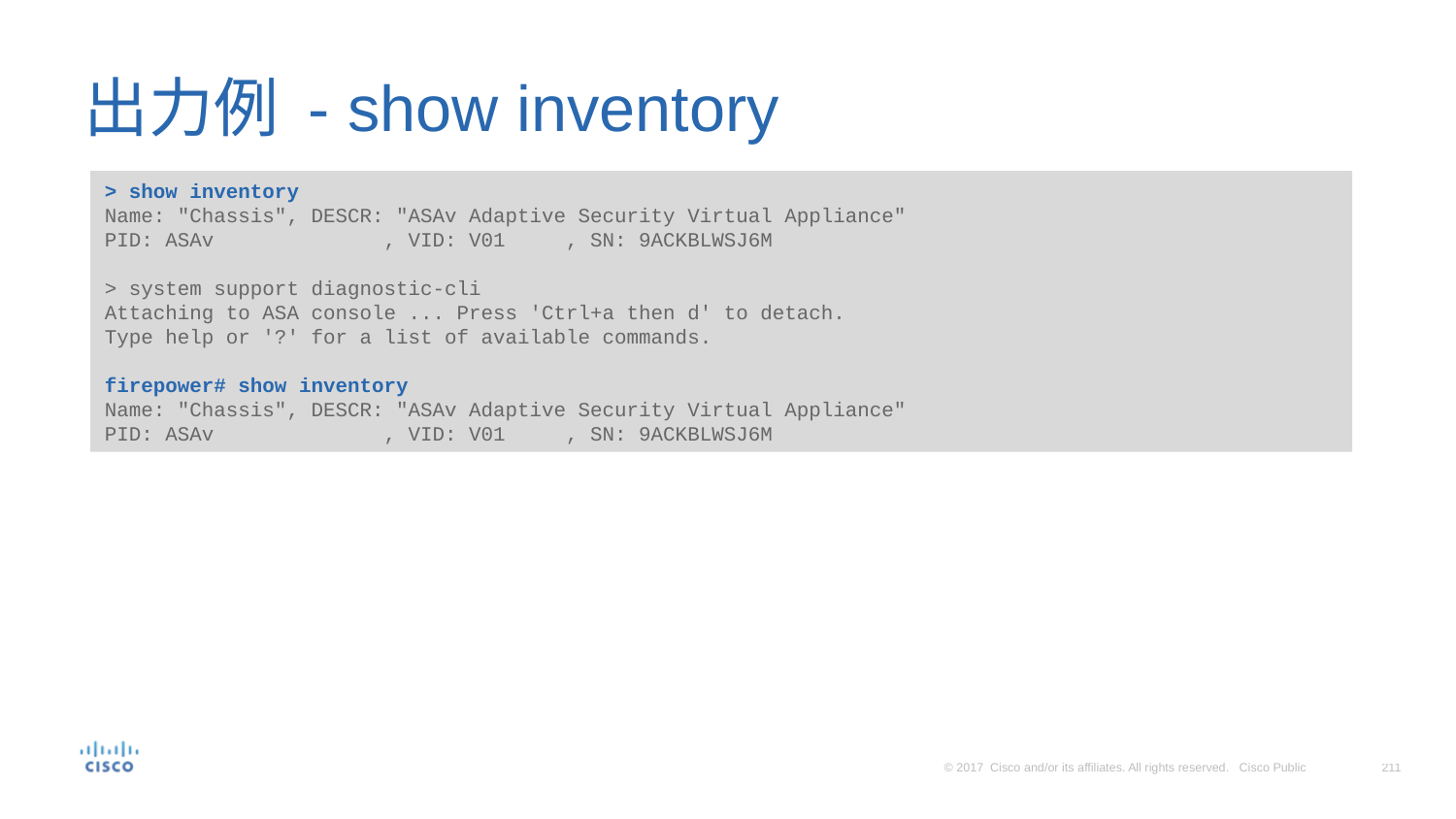

# 出力例 - show inventory
> show inventory
Name: "Chassis", DESCR: "ASAv Adaptive Security Virtual Appliance"
PID: ASAv              , VID: V01     , SN: 9ACKBLWSJ6M

> system support diagnostic-cli
Attaching to ASA console ... Press 'Ctrl+a then d' to detach.
Type help or '?' for a list of available commands.

firepower# show inventory
Name: "Chassis", DESCR: "ASAv Adaptive Security Virtual Appliance"
PID: ASAv              , VID: V01     , SN: 9ACKBLWSJ6M